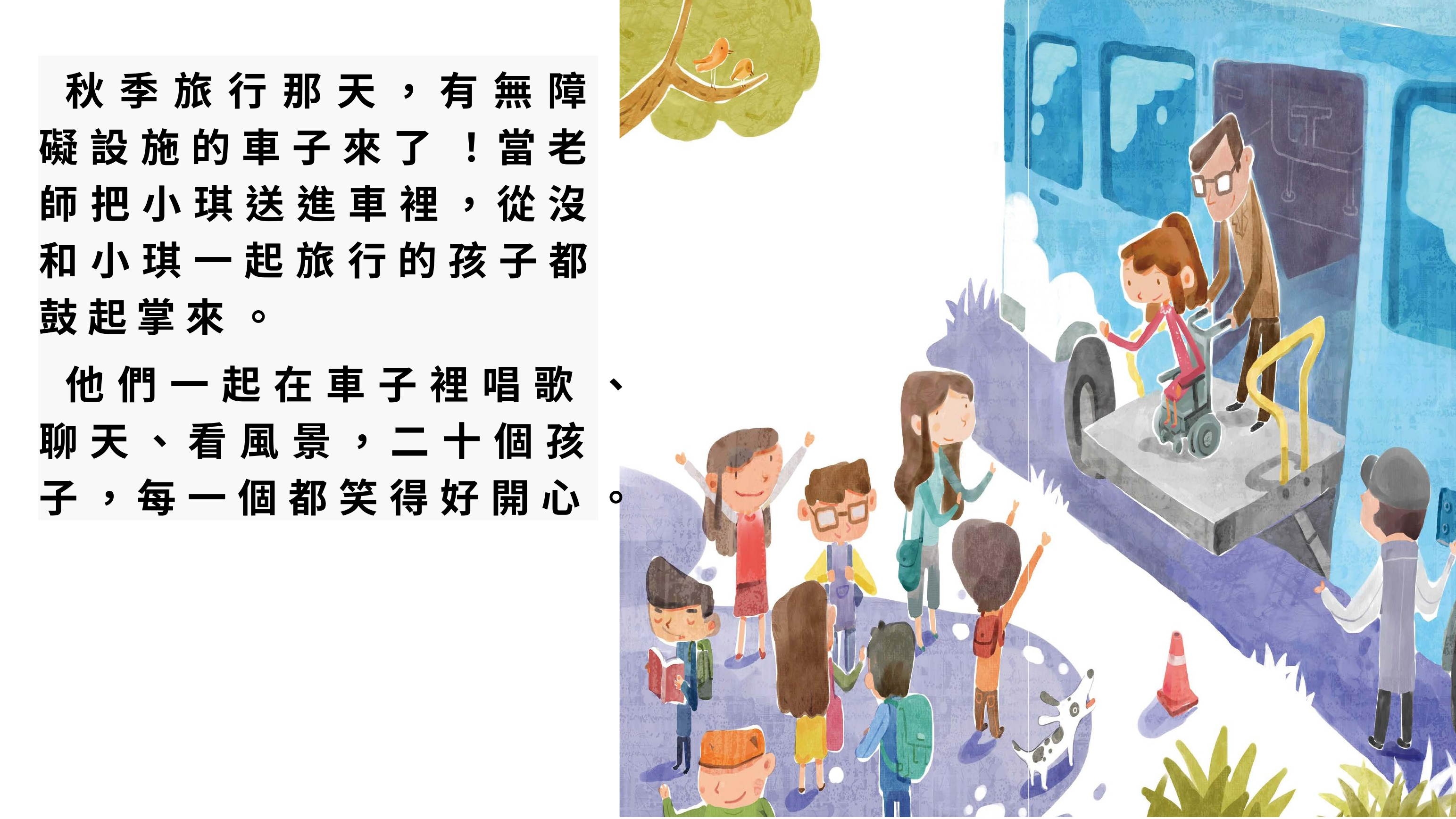

秋季旅行那天，有無障礙設施的車子來了 ！當老師把小琪送進車裡，從沒和小琪一起旅行的孩子都鼓起掌來。
他們一起在車子裡唱歌 、聊天、看風景，二十個孩子，每一個都笑得好開心。